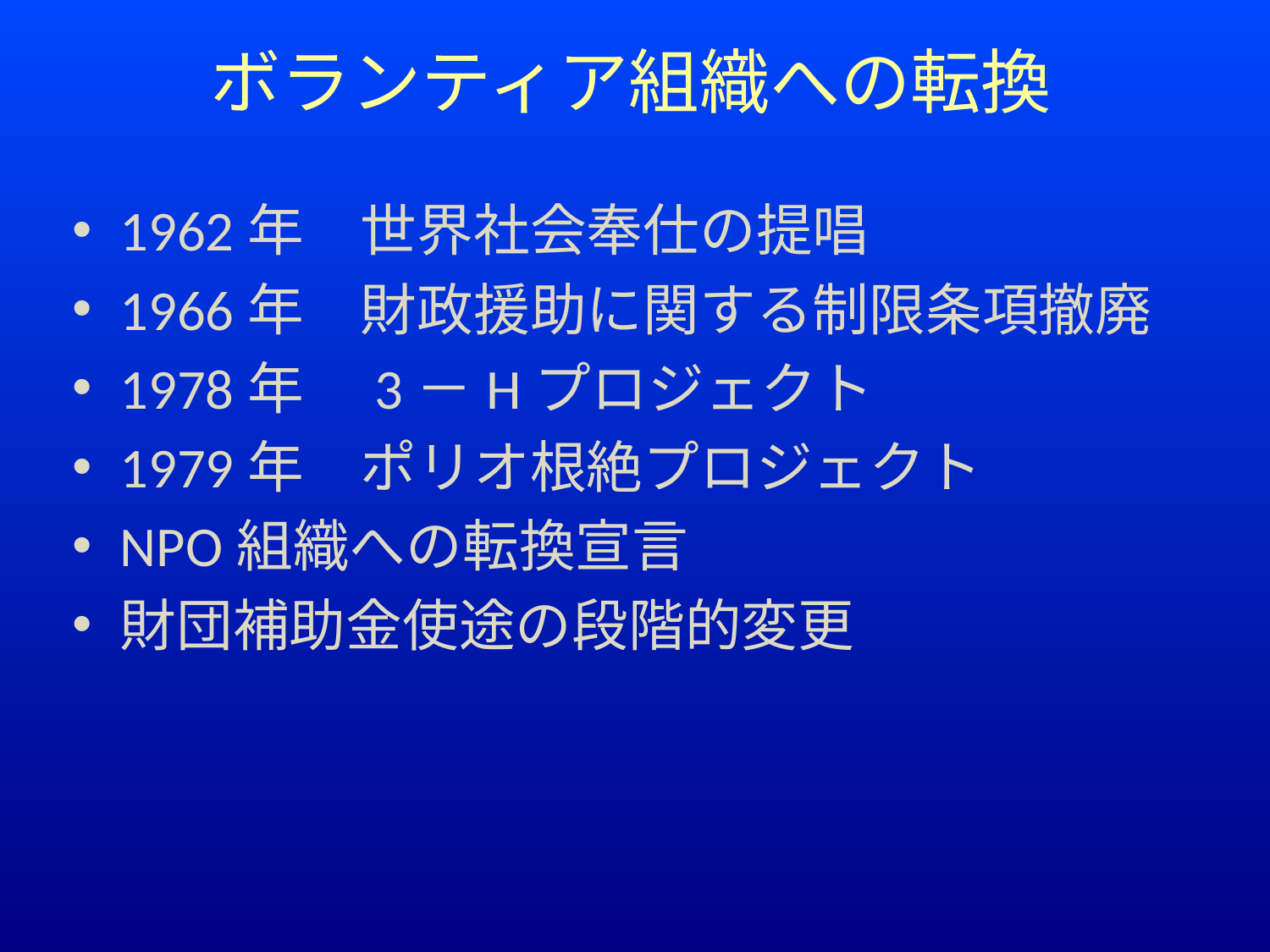

# ボランティア組織への転換
1962年　世界社会奉仕の提唱
1966年　財政援助に関する制限条項撤廃
1978年　3－Hプロジェクト
1979年　ポリオ根絶プロジェクト
NPO組織への転換宣言
財団補助金使途の段階的変更